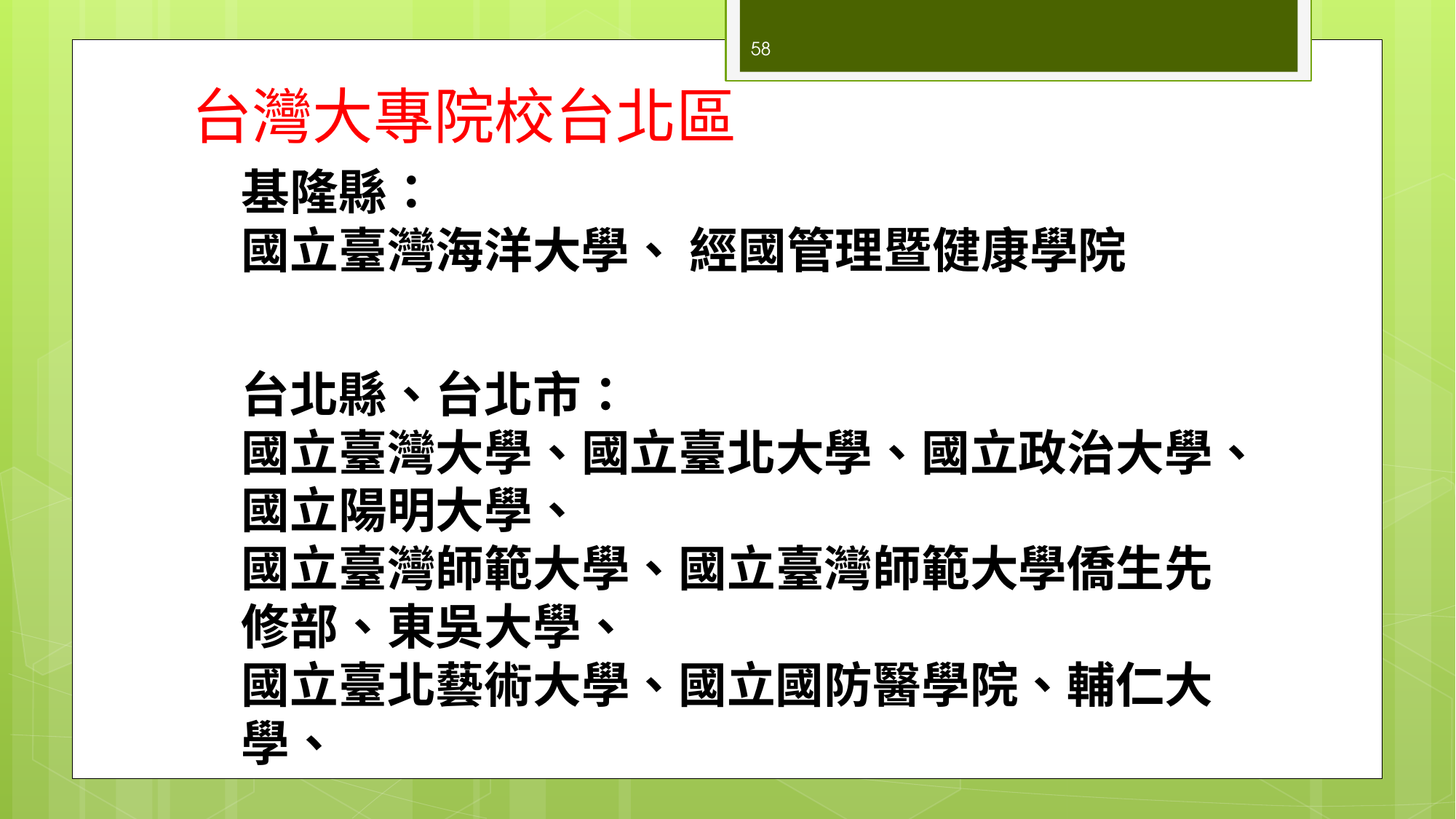

台灣大專院校台北區
58
基隆縣：
國立臺灣海洋大學、 經國管理暨健康學院

台北縣、台北市：
國立臺灣大學、國立臺北大學、國立政治大學、國立陽明大學、
國立臺灣師範大學、國立臺灣師範大學僑生先修部、東吳大學、
國立臺北藝術大學、國立國防醫學院、輔仁大學、